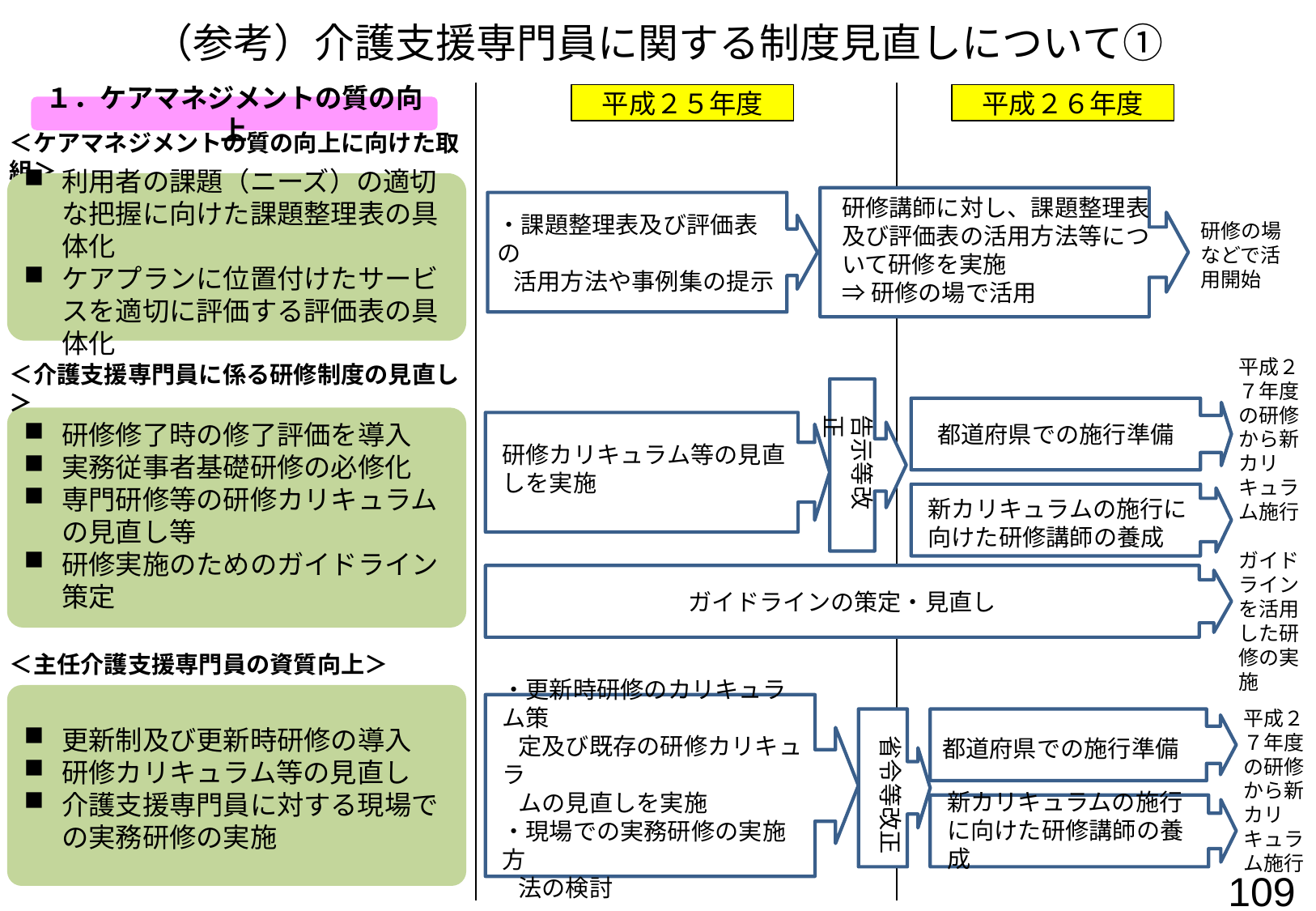

（参考）介護支援専門員に関する制度見直しについて①
平成２５年度
平成２６年度
１．ケアマネジメントの質の向上
＜ケアマネジメントの質の向上に向けた取組＞

利用者の課題（ニーズ）の適切な把握に向けた課題整理表の具体化
ケアプランに位置付けたサービスを適切に評価する評価表の具体化

研修講師に対し、課題整理表及び評価表の活用方法等について研修を実施
⇒研修の場で活用
・課題整理表及び評価表の
  活用方法や事例集の提示
＜介護支援専門員に係る研修制度の見直し＞

告示等改正

都道府県での施行準備

研修修了時の修了評価を導入
実務従事者基礎研修の必修化
専門研修等の研修カリキュラムの見直し等
研修実施のためのガイドライン策定
研修カリキュラム等の見直しを実施

新カリキュラムの施行に向けた研修講師の養成

ガイドラインの策定・見直し
＜主任介護支援専門員の資質向上＞

更新制及び更新時研修の導入
研修カリキュラム等の見直し
介護支援専門員に対する現場での実務研修の実施

・更新時研修のカリキュラム策
  定及び既存の研修カリキュラ
  ムの見直しを実施
・現場での実務研修の実施方
  法の検討
省令等改正
都道府県での施行準備

新カリキュラムの施行に向けた研修講師の養成
研修の場などで活用開始
平成２７年度の研修から新カリキュラム施行

ガイドラインを活用した研修の実施
平成２７年度の研修から新カリキュラム施行
109